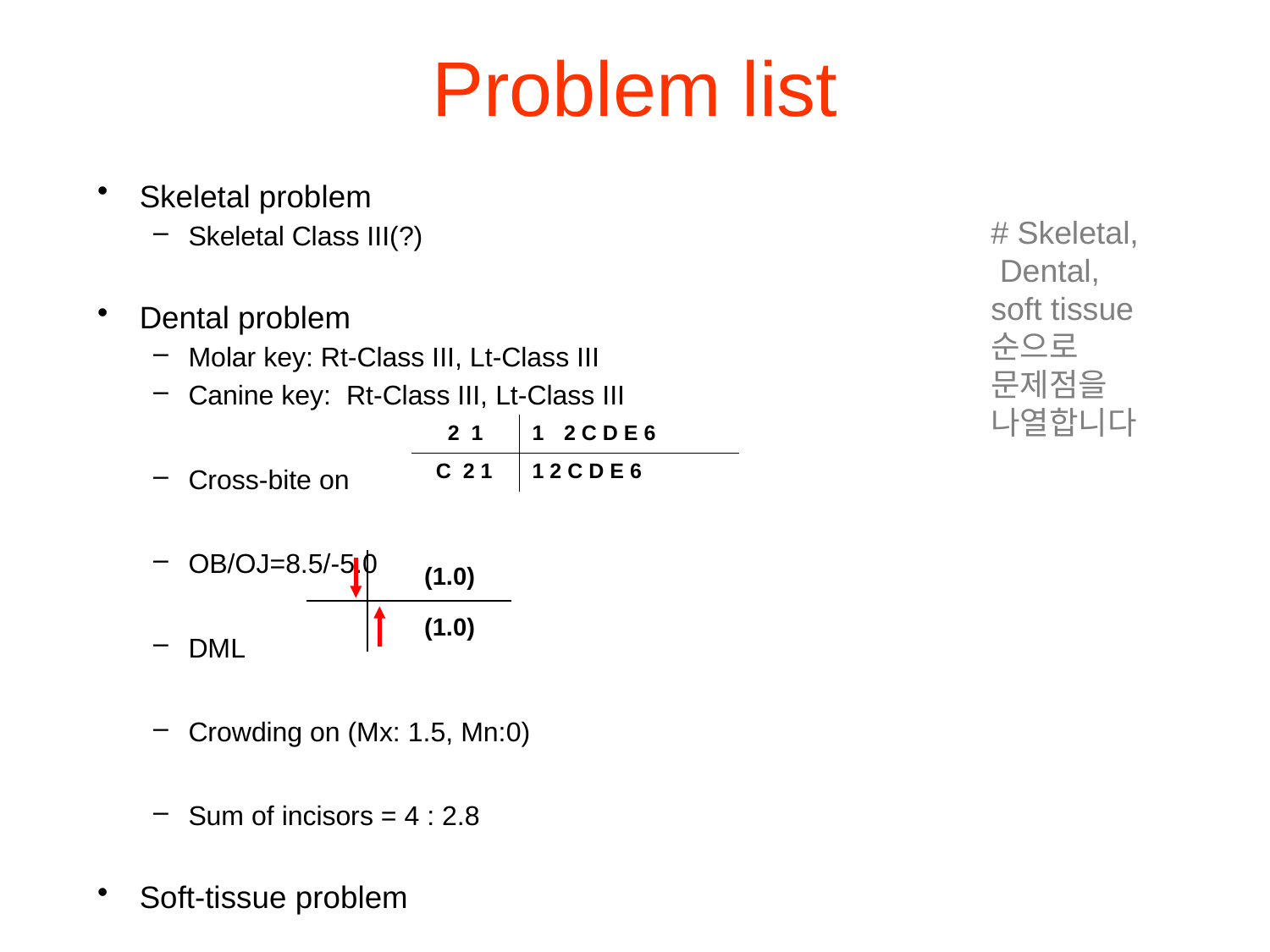

# Problem list
Skeletal problem
Skeletal Class III(?)

Dental problem
Molar key: Rt-Class III, Lt-Class III
Canine key:  Rt-Class III, Lt-Class III

Cross-bite on

OB/OJ=8.5/-5.0

DML

Crowding on (Mx: 1.5, Mn:0)

Sum of incisors = 4 : 2.8

Soft-tissue problem

# Skeletal,
 Dental,
soft tissue
순으로 문제점을
나열합니다
| 2 1 | 2 C D E 6 |
| --- | --- |
| C 2 1 | 1 2 C D E 6 |
|  | (1.0) |
| --- | --- |
|  | (1.0) |